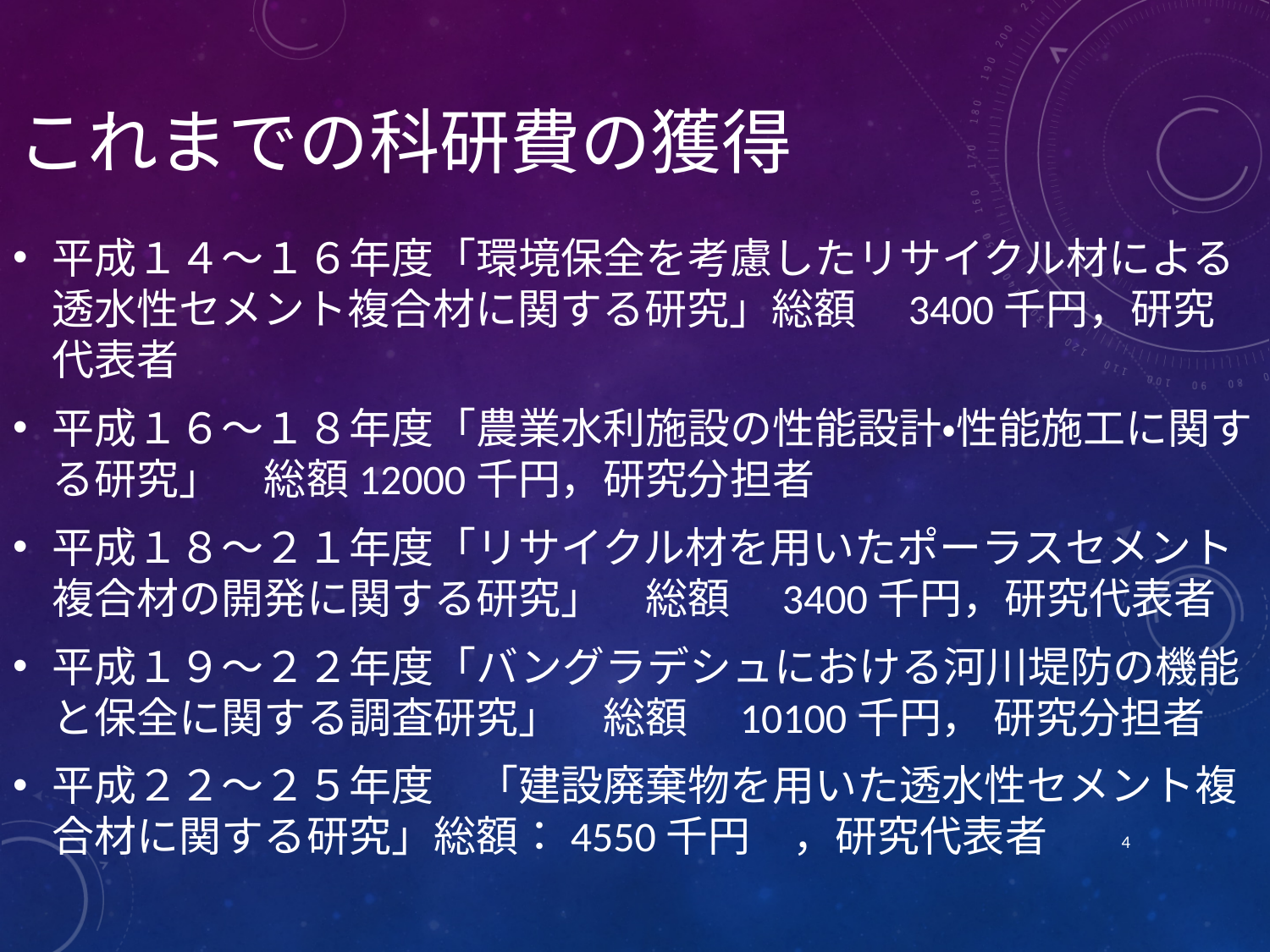

これまでの科研費の獲得
平成１４～１６年度「環境保全を考慮したリサイクル材による透水性セメント複合材に関する研究」総額　3400千円，研究代表者
平成１６～１８年度「農業水利施設の性能設計・性能施工に関する研究」　総額12000千円，研究分担者
平成１８～２１年度「リサイクル材を用いたポーラスセメント複合材の開発に関する研究」　総額　3400千円，研究代表者
平成１９～２２年度「バングラデシュにおける河川堤防の機能と保全に関する調査研究」　総額　10100千円， 研究分担者
平成２２～２５年度　「建設廃棄物を用いた透水性セメント複合材に関する研究」総額：4550千円　，研究代表者
4